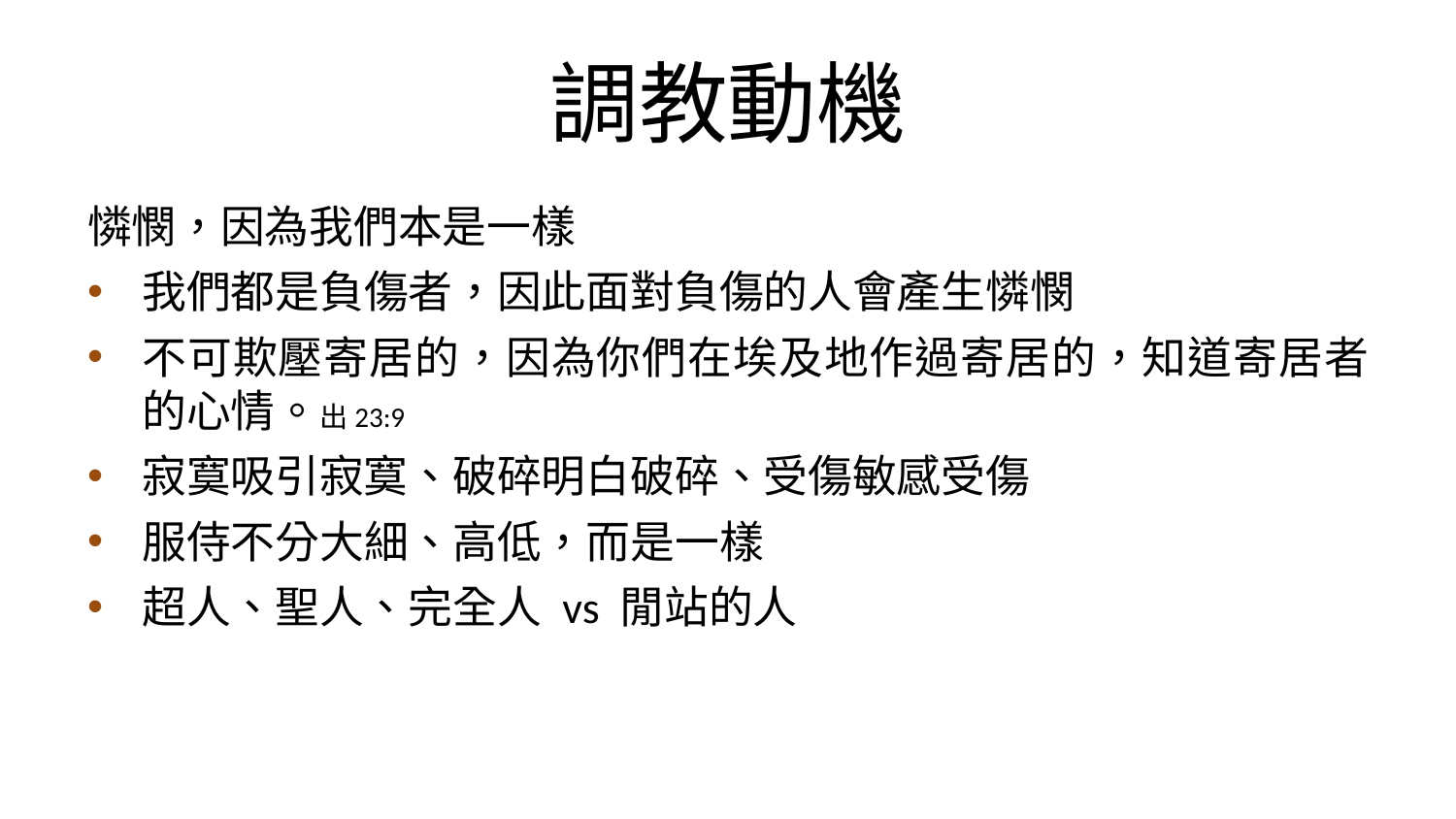

# 調教動機
憐憫，因為我們本是一樣
我們都是負傷者，因此面對負傷的人會產生憐憫
不可欺壓寄居的，因為你們在埃及地作過寄居的，知道寄居者的心情。出23:9
寂寞吸引寂寞、破碎明白破碎、受傷敏感受傷
服侍不分大細、高低，而是一樣
超人、聖人、完全人 vs 閒站的人